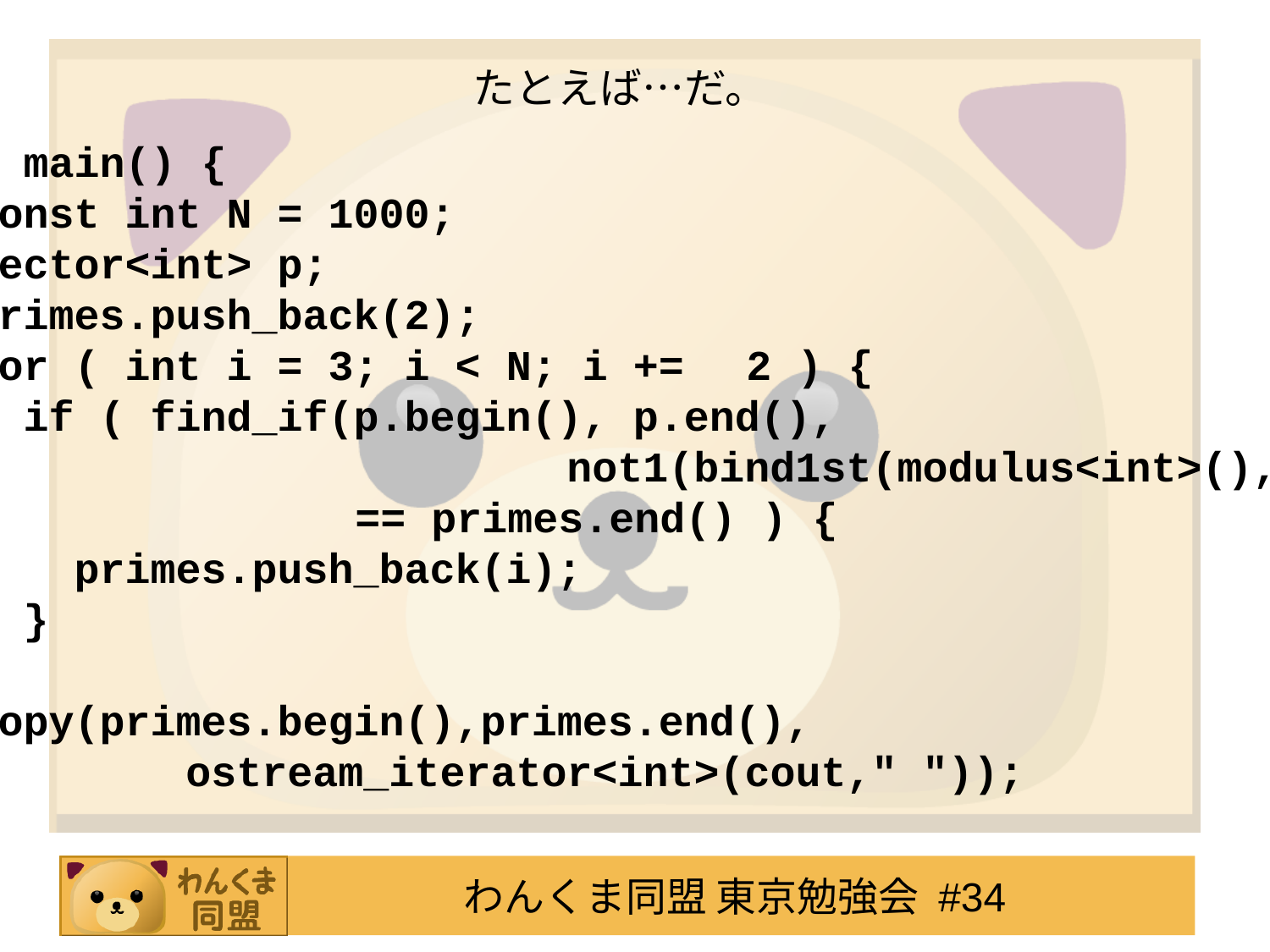

# たとえば…だ。
int main() {
  const int N = 1000;
  vector<int> p;
  primes.push_back(2);
  for ( int i = 3; i < N; i +=　2 ) {
    if ( find_if(p.begin(), p.end(),
　　　　　　　　　　　　　　　not1(bind1st(modulus<int>(),i)))
　　　　　　　　　　== primes.end() ) {
      primes.push_back(i);
    }
  }
  copy(primes.begin(),primes.end(),
　　　　　　ostream_iterator<int>(cout," "));
}